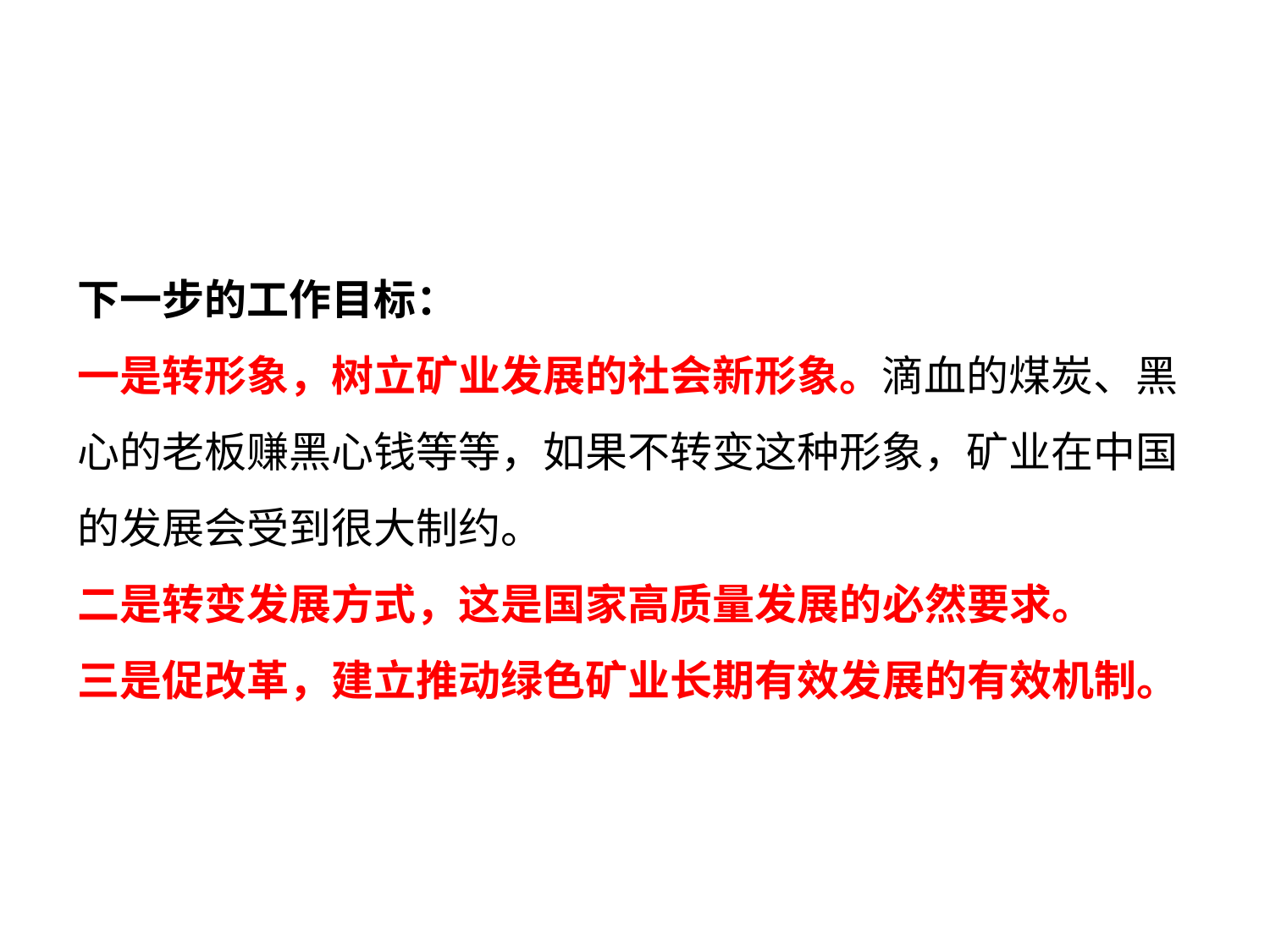

下一步的工作目标：
一是转形象，树立矿业发展的社会新形象。滴血的煤炭、黑心的老板赚黑心钱等等，如果不转变这种形象，矿业在中国的发展会受到很大制约。
二是转变发展方式，这是国家高质量发展的必然要求。
三是促改革，建立推动绿色矿业长期有效发展的有效机制。